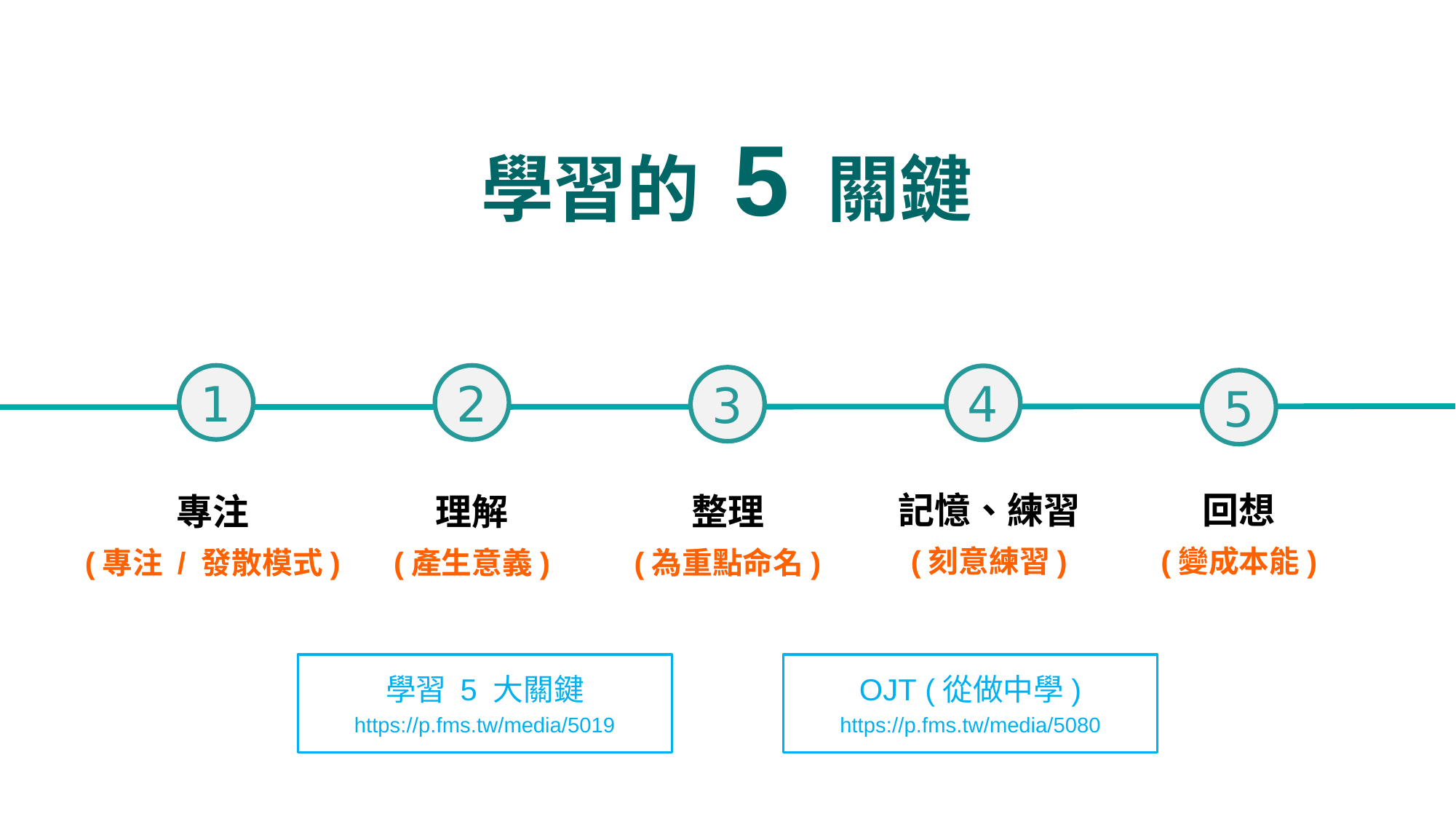

學習的 5 關鍵
1
2
4
3
5
回想
(變成本能)
記憶、練習
(刻意練習)
專注
(專注 / 發散模式)
理解
(產生意義)
整理
(為重點命名)
學習 5 大關鍵
https://p.fms.tw/media/5019
OJT (從做中學)
https://p.fms.tw/media/5080